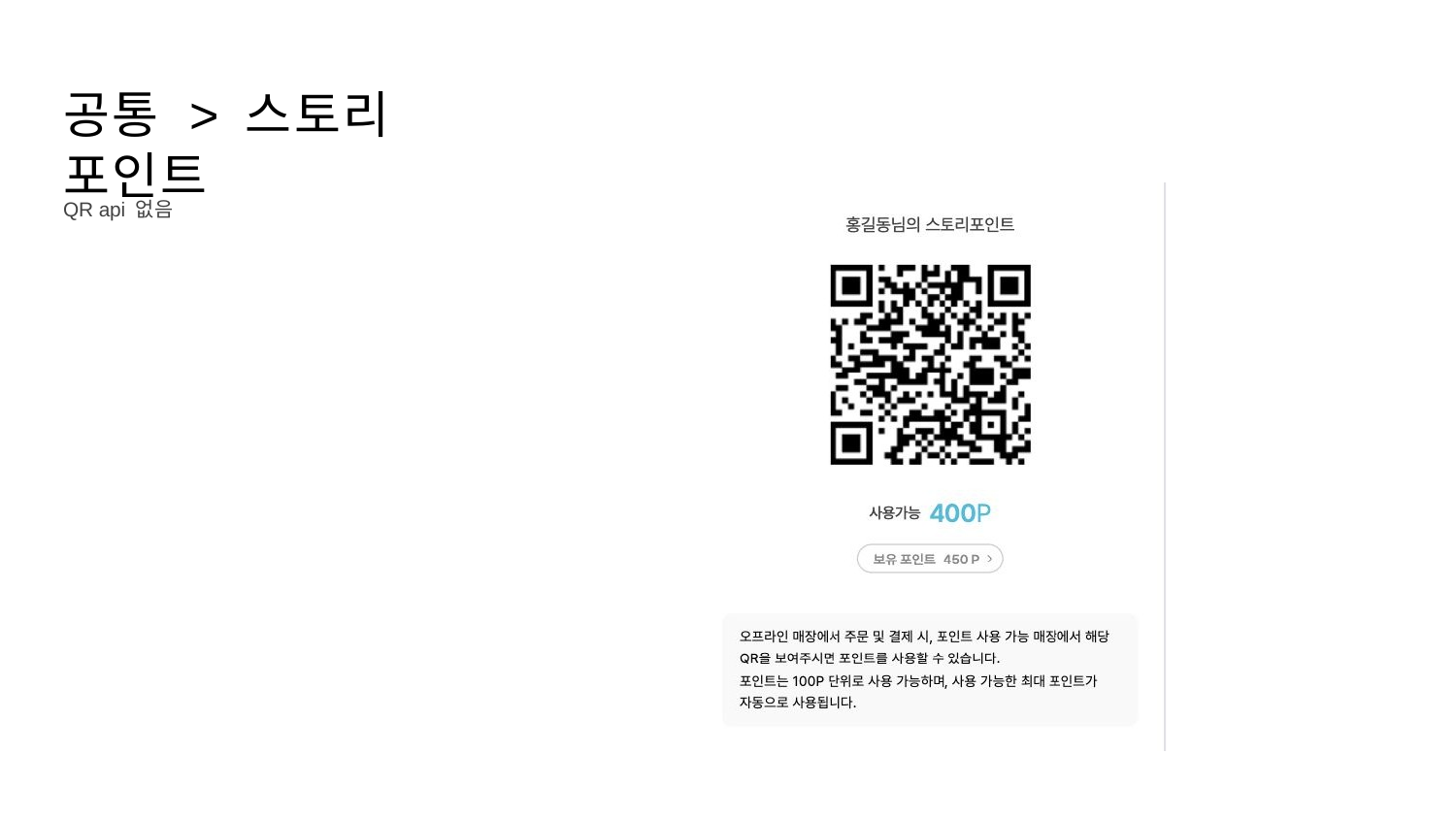

# 공통 > 스토리 포인트

QR api 없음